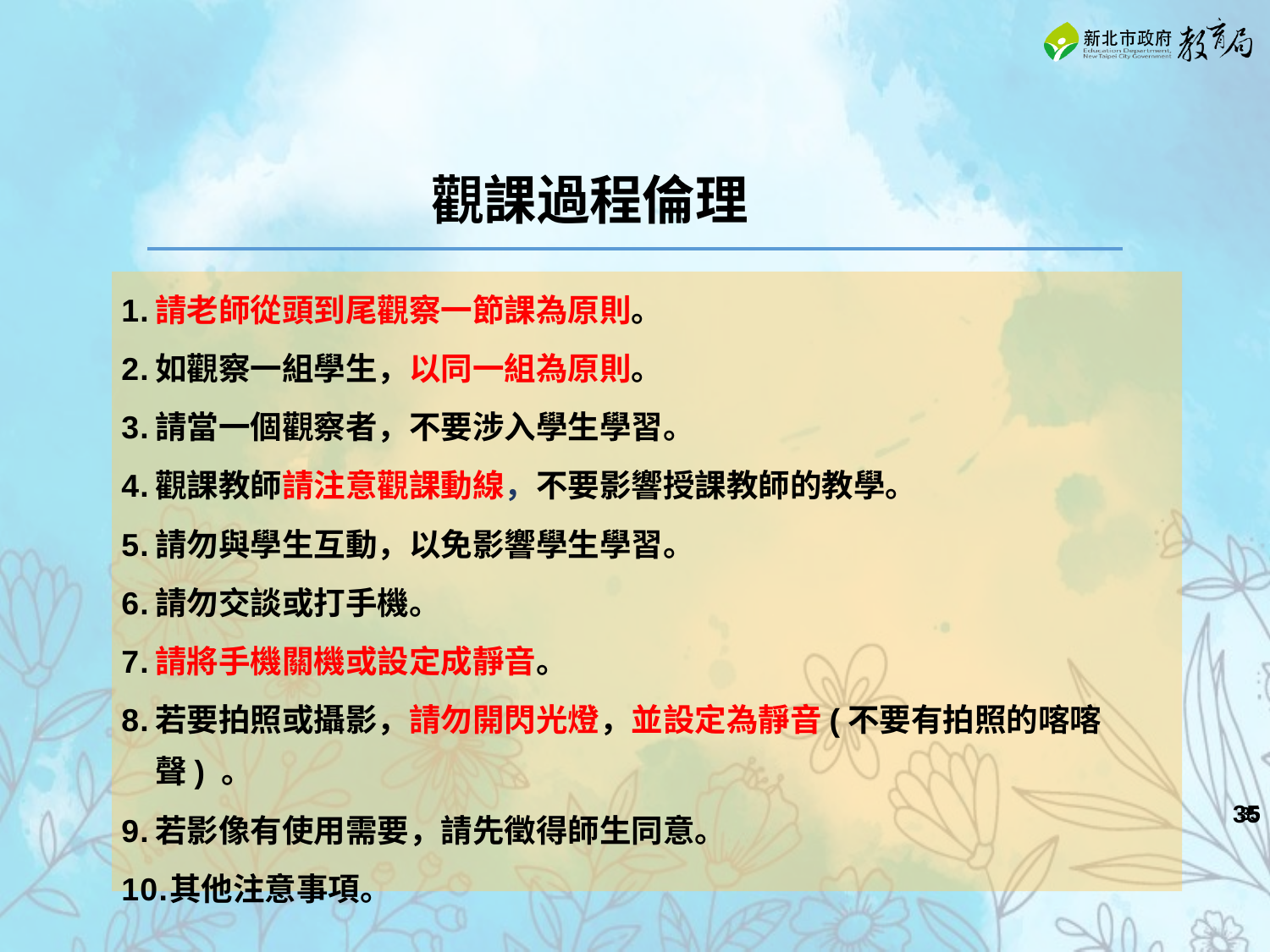

觀課過程倫理
請老師從頭到尾觀察一節課為原則。
如觀察一組學生，以同一組為原則。
請當一個觀察者，不要涉入學生學習。
觀課教師請注意觀課動線，不要影響授課教師的教學。
請勿與學生互動，以免影響學生學習。
請勿交談或打手機。
請將手機關機或設定成靜音。
若要拍照或攝影，請勿開閃光燈，並設定為靜音(不要有拍照的喀喀聲) 。
若影像有使用需要，請先徵得師生同意。
其他注意事項。

35
35